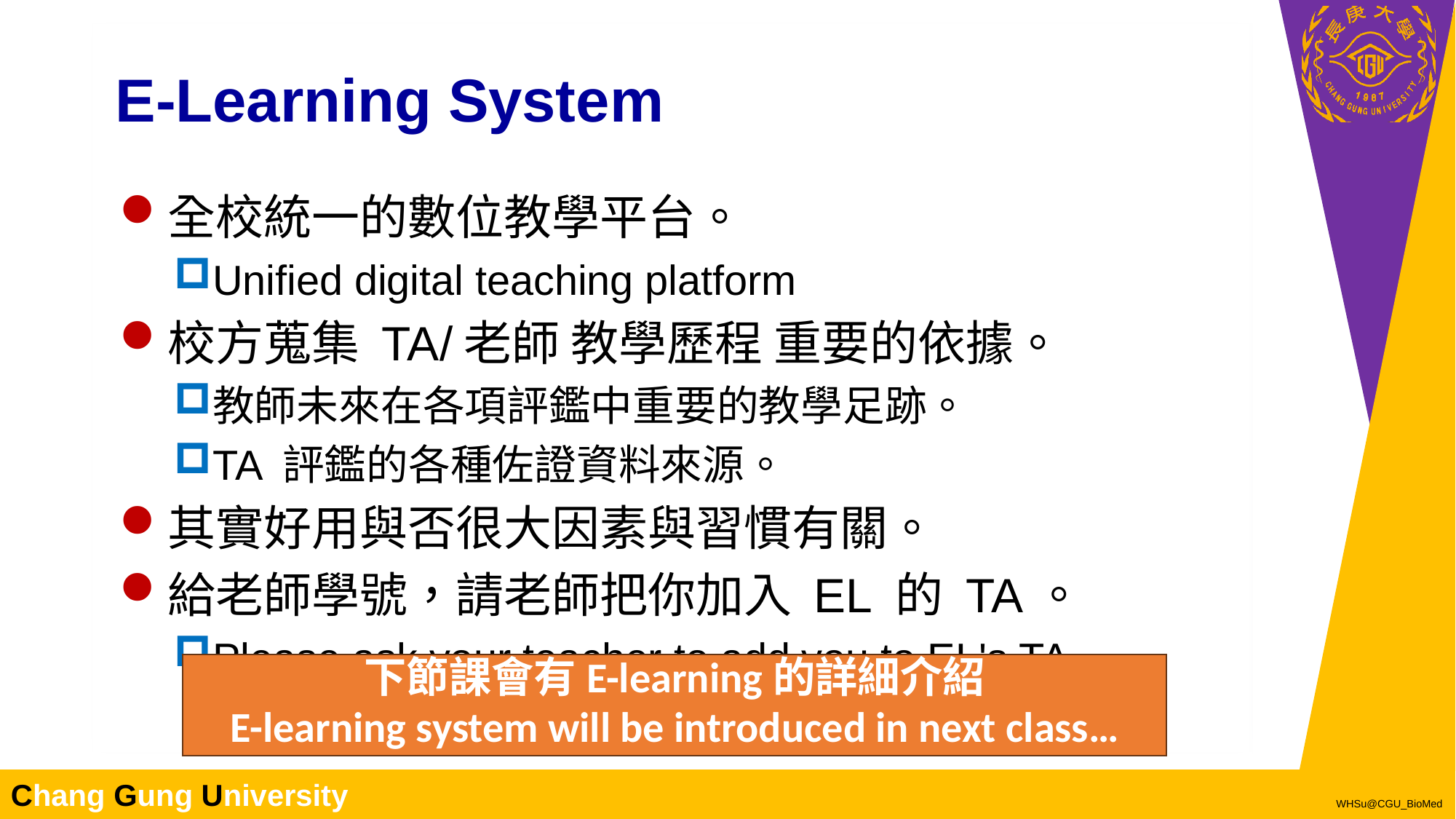

# E-Learning System
全校統一的數位教學平台。
Unified digital teaching platform
校方蒐集 TA/老師 教學歷程 重要的依據。
教師未來在各項評鑑中重要的教學足跡。
TA 評鑑的各種佐證資料來源。
其實好用與否很大因素與習慣有關。
給老師學號，請老師把你加入 EL 的 TA。
Please ask your teacher to add you to EL's TA.
下節課會有E-learning的詳細介紹
E-learning system will be introduced in next class…